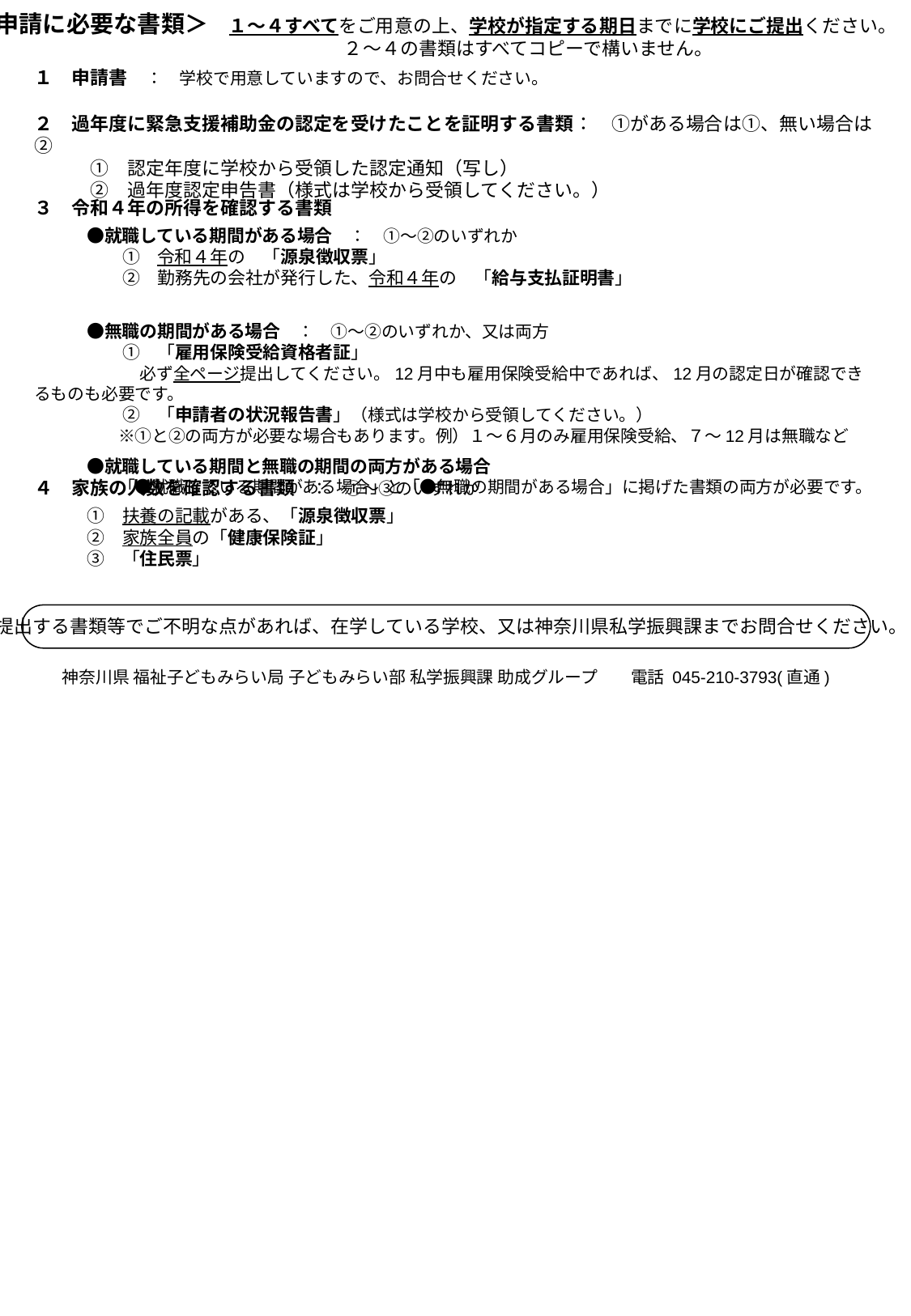

＜申請に必要な書類＞　１～４すべてをご用意の上、学校が指定する期日までに学校にご提出ください。
　　　　　　　　　　　　　　　　　　　　２～４の書類はすべてコピーで構いません。
１　申請書　：　学校で用意していますので、お問合せください。
２　過年度に緊急支援補助金の認定を受けたことを証明する書類：　①がある場合は①、無い場合は②
　　　①　認定年度に学校から受領した認定通知（写し）
　　　②　過年度認定申告書（様式は学校から受領してください。）

３　令和４年の所得を確認する書類

　　　●就職している期間がある場合　：　①～②のいずれか
　　　　　①　令和４年の　「源泉徴収票」
　　　　　②　勤務先の会社が発行した、令和４年の　「給与支払証明書」
　　　●無職の期間がある場合　：　①～②のいずれか、又は両方
　　　　　①　「雇用保険受給資格者証」
　　　　　　必ず全ページ提出してください。12月中も雇用保険受給中であれば、12月の認定日が確認できるものも必要です。
　　　　　②　「申請者の状況報告書」（様式は学校から受領してください。）
　　　　　※①と②の両方が必要な場合もあります。例）１～６月のみ雇用保険受給、７～12月は無職など

　　　●就職している期間と無職の期間の両方がある場合
　　　　　「●就職している期間がある場合」と「●無職の期間がある場合」に掲げた書類の両方が必要です。
４　家族の人数を確認する書類　：　①～③のいずれか

　　　①　扶養の記載がある、「源泉徴収票」
　　　②　家族全員の「健康保険証」
　　　③　「住民票」

提出する書類等でご不明な点があれば、在学している学校、又は神奈川県私学振興課までお問合せください。
神奈川県 福祉子どもみらい局 子どもみらい部 私学振興課 助成グループ　　電話 045-210-3793(直通)